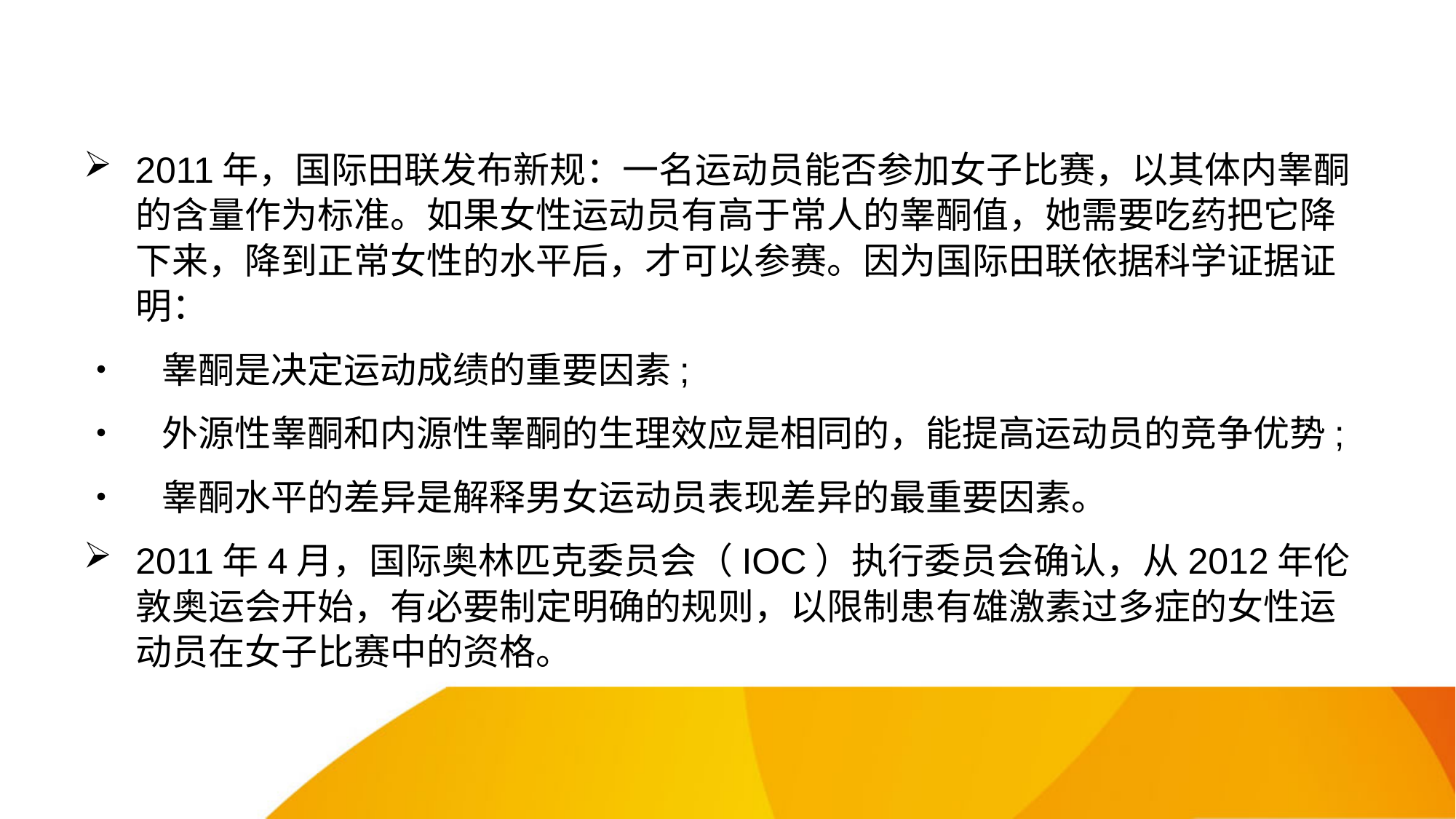

2011年，国际田联发布新规：一名运动员能否参加女子比赛，以其体内睾酮的含量作为标准。如果女性运动员有高于常人的睾酮值，她需要吃药把它降下来，降到正常女性的水平后，才可以参赛。因为国际田联依据科学证据证明：
•    睾酮是决定运动成绩的重要因素;
•    外源性睾酮和内源性睾酮的生理效应是相同的，能提高运动员的竞争优势;
•    睾酮水平的差异是解释男女运动员表现差异的最重要因素。
2011年4月，国际奥林匹克委员会（IOC）执行委员会确认，从2012年伦敦奥运会开始，有必要制定明确的规则，以限制患有雄激素过多症的女性运动员在女子比赛中的资格。